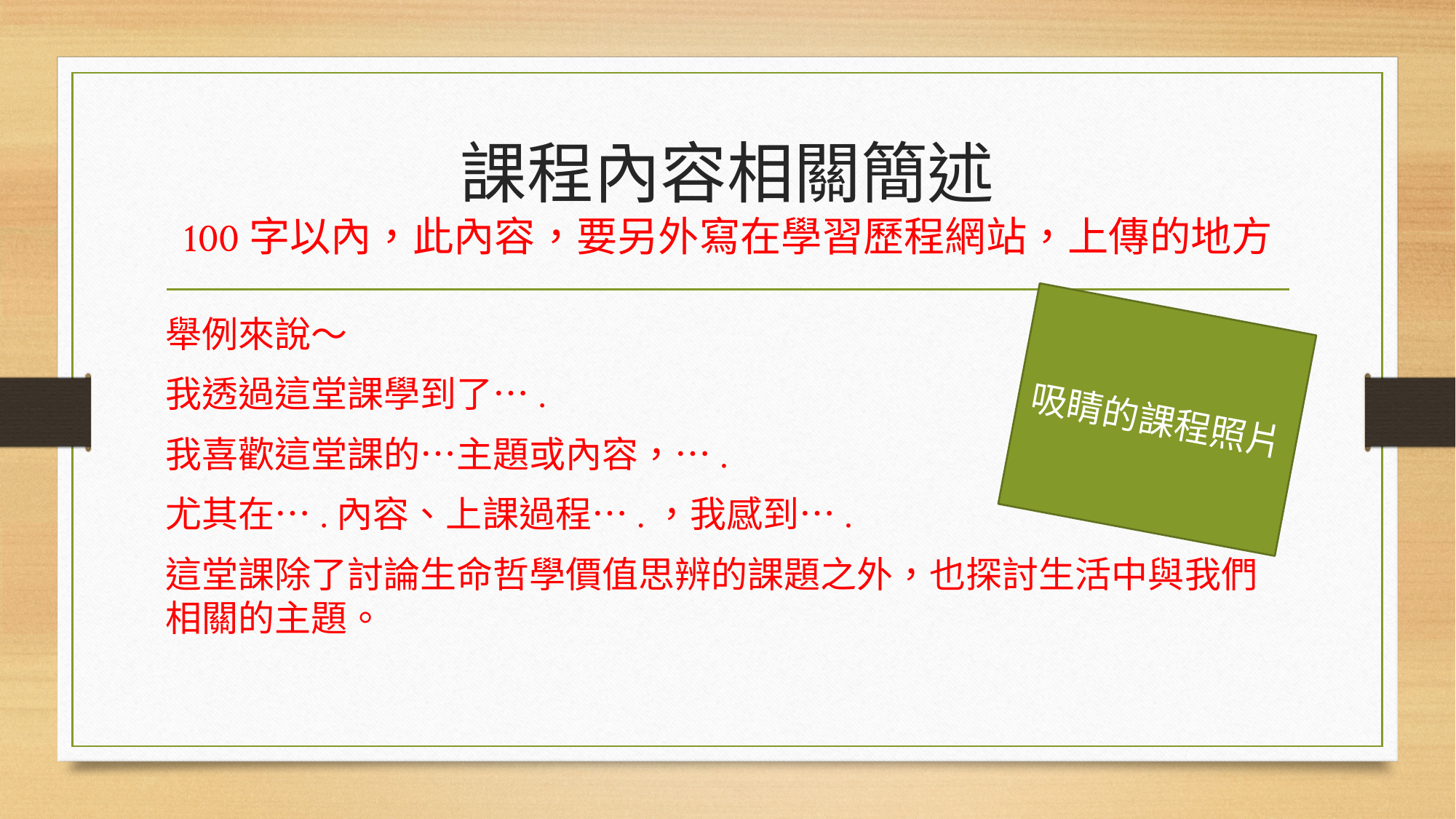

# 課程內容相關簡述 100字以內，此內容，要另外寫在學習歷程網站，上傳的地方
舉例來說～
我透過這堂課學到了….
我喜歡這堂課的…主題或內容，….
尤其在….內容、上課過程….，我感到….
這堂課除了討論生命哲學價值思辨的課題之外，也探討生活中與我們相關的主題。

吸睛的課程照片